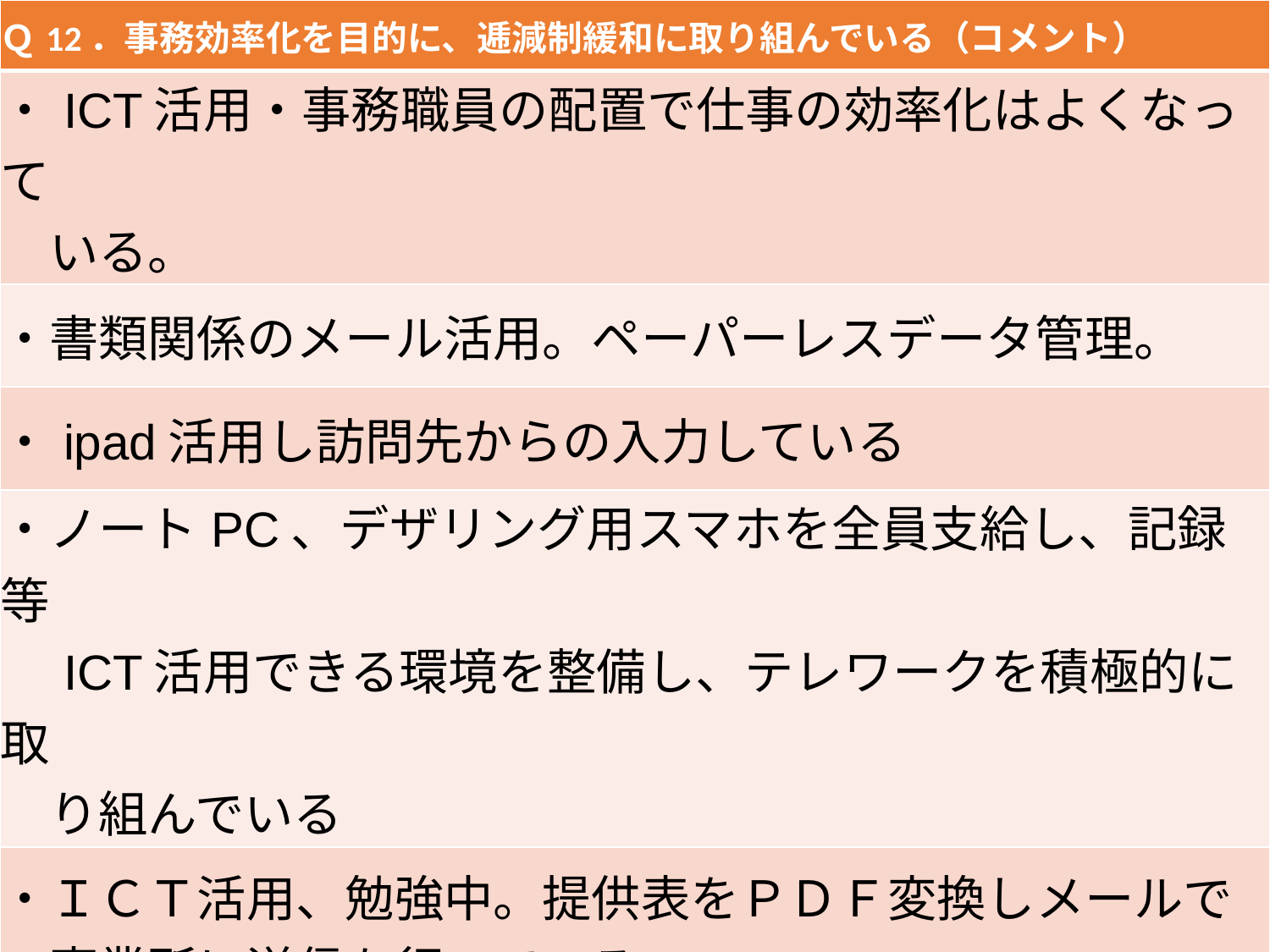

| Ｑ12．事務効率化を目的に、逓減制緩和に取り組んでいる（コメント） |
| --- |
| ・ICT活用・事務職員の配置で仕事の効率化はよくなって 　いる。 |
| ・書類関係のメール活用。ペーパーレスデータ管理。 |
| ・ipad活用し訪問先からの入力している |
| ・ノートPC、デザリング用スマホを全員支給し、記録等　 　ICT活用できる環境を整備し、テレワークを積極的に取 　り組んでいる |
| ・ＩＣＴ活用、勉強中。提供表をＰＤＦ変換しメールで 　事業所に送信を行っている。 |
| ・オンライン会議や、介護ソフトのクラウド使用。事務 　員の配置はしていません。兼務しています。十分には 　出来ていません。 |
22